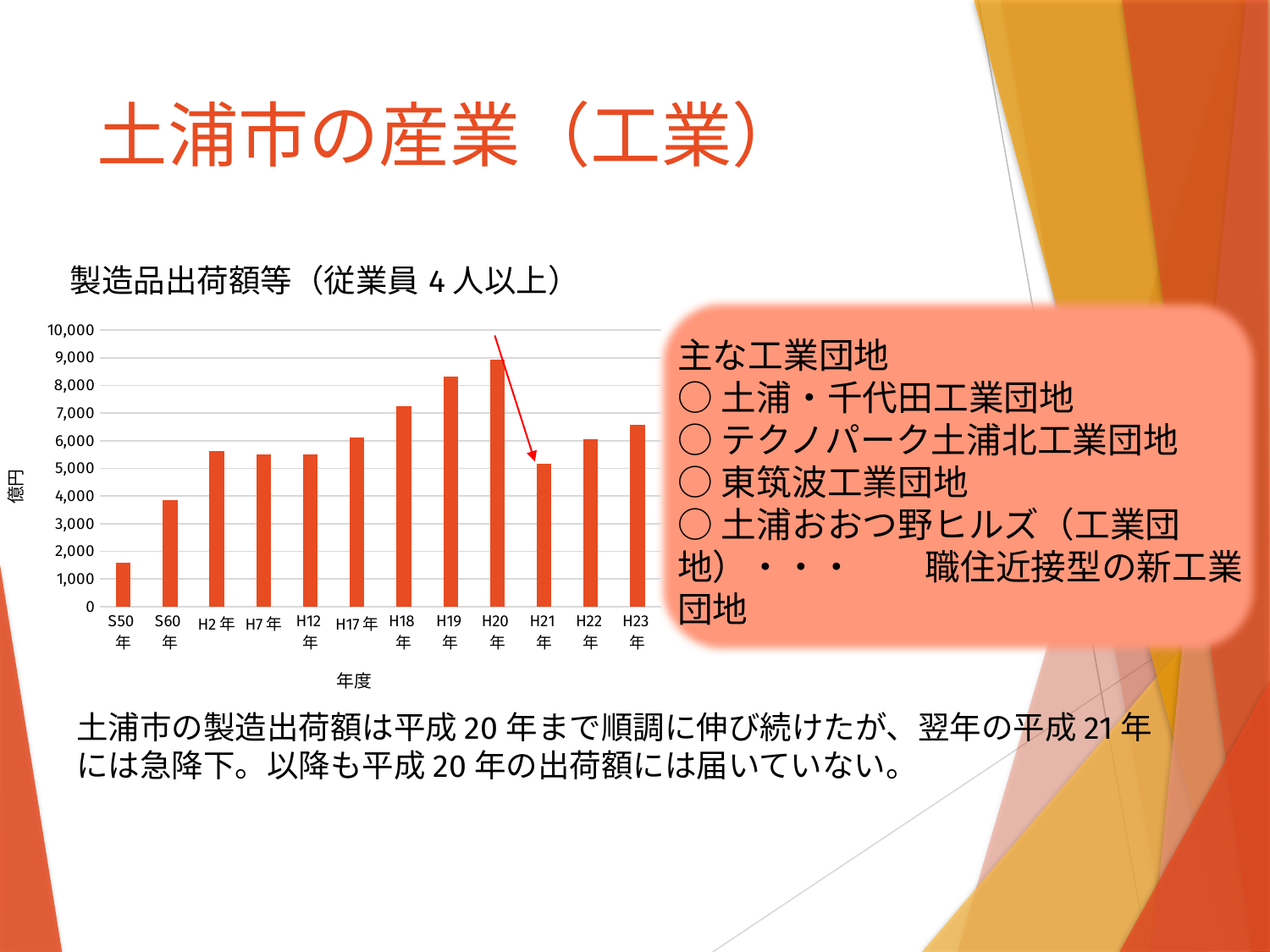

# 土浦市の産業（工業）

### Chart: 製造品出荷額等（従業員4人以上）

| Category | 出荷額 |
|---|---|
| S50年 | 1575.0 |
| S60年 | 3852.0 |
| H2年 | 5620.0 |
| H7年 | 5500.0 |
| H12年 | 5498.0 |
| H17年 | 6119.0 |
| H18年 | 7240.0 |
| H19年 | 8309.0 |
| H20年 | 8933.0 |
| H21年 | 5181.0 |
| H22年 | 6046.0 |
| H23年 | 6577.0 |
主な工業団地
○土浦・千代田工業団地
○テクノパーク土浦北工業団地
○東筑波工業団地
○土浦おおつ野ヒルズ（工業団地）・・・　　職住近接型の新工業団地
土浦市の製造出荷額は平成20年まで順調に伸び続けたが、翌年の平成21年には急降下。以降も平成20年の出荷額には届いていない。